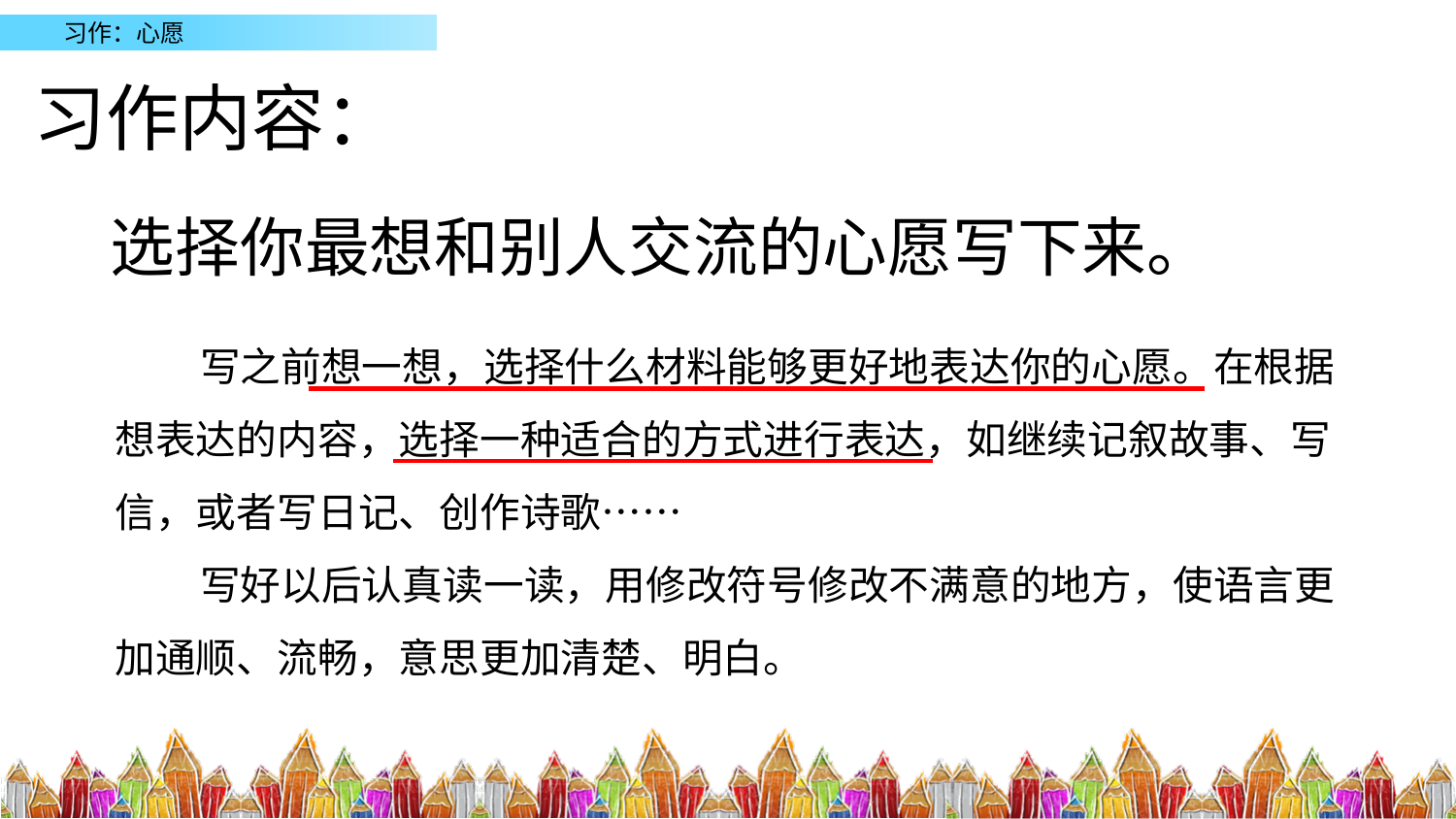

习作内容：
选择你最想和别人交流的心愿写下来。
写之前想一想，选择什么材料能够更好地表达你的心愿。在根据想表达的内容，选择一种适合的方式进行表达，如继续记叙故事、写信，或者写日记、创作诗歌……
写好以后认真读一读，用修改符号修改不满意的地方，使语言更加通顺、流畅，意思更加清楚、明白。